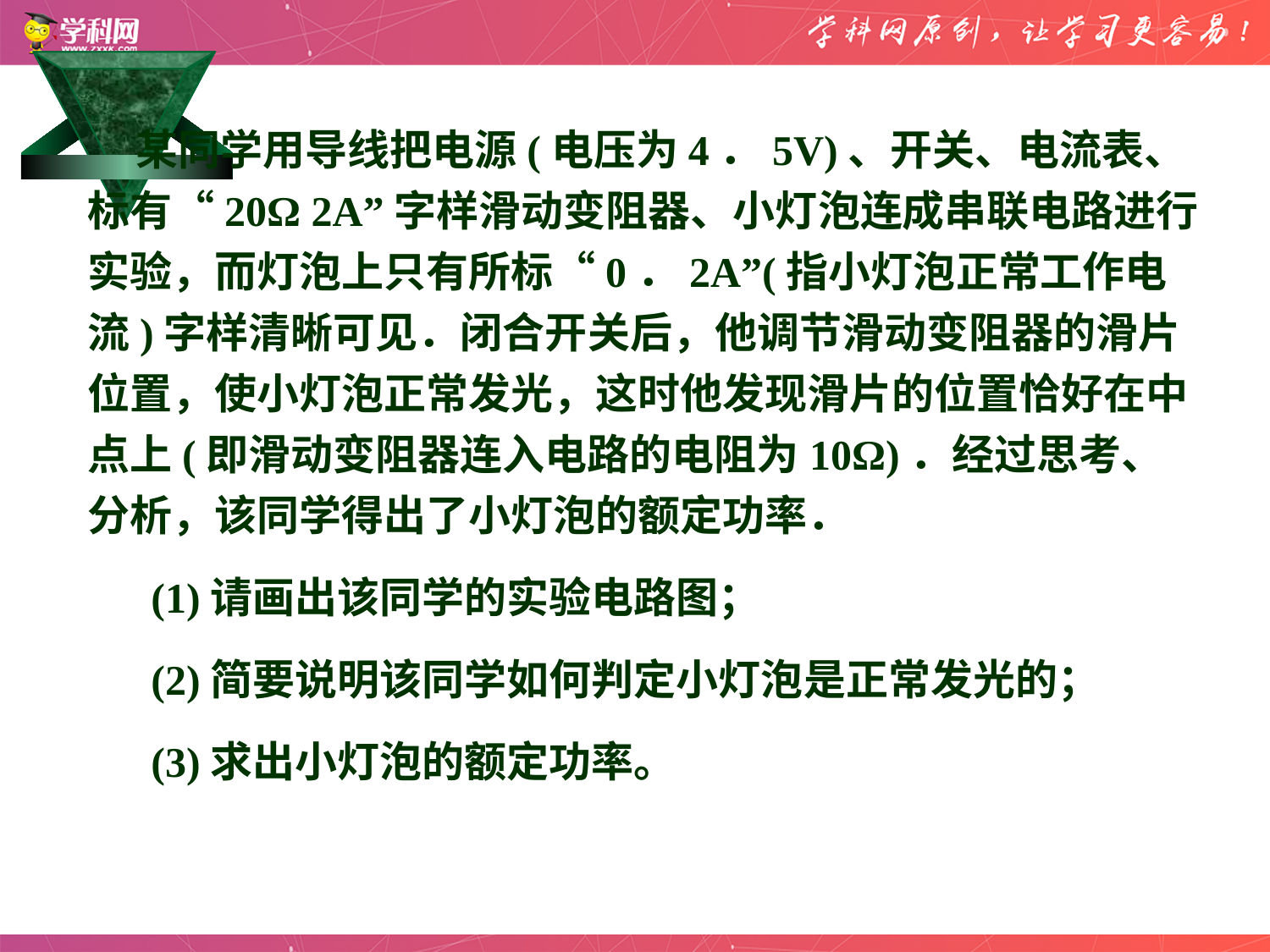

某同学用导线把电源(电压为4．5V)、开关、电流表、标有“20Ω 2A”字样滑动变阻器、小灯泡连成串联电路进行实验，而灯泡上只有所标“0．2A”(指小灯泡正常工作电流)字样清晰可见．闭合开关后，他调节滑动变阻器的滑片位置，使小灯泡正常发光，这时他发现滑片的位置恰好在中点上(即滑动变阻器连入电路的电阻为10Ω)．经过思考、分析，该同学得出了小灯泡的额定功率．
      (1)请画出该同学的实验电路图；
      (2)简要说明该同学如何判定小灯泡是正常发光的；
      (3)求出小灯泡的额定功率。